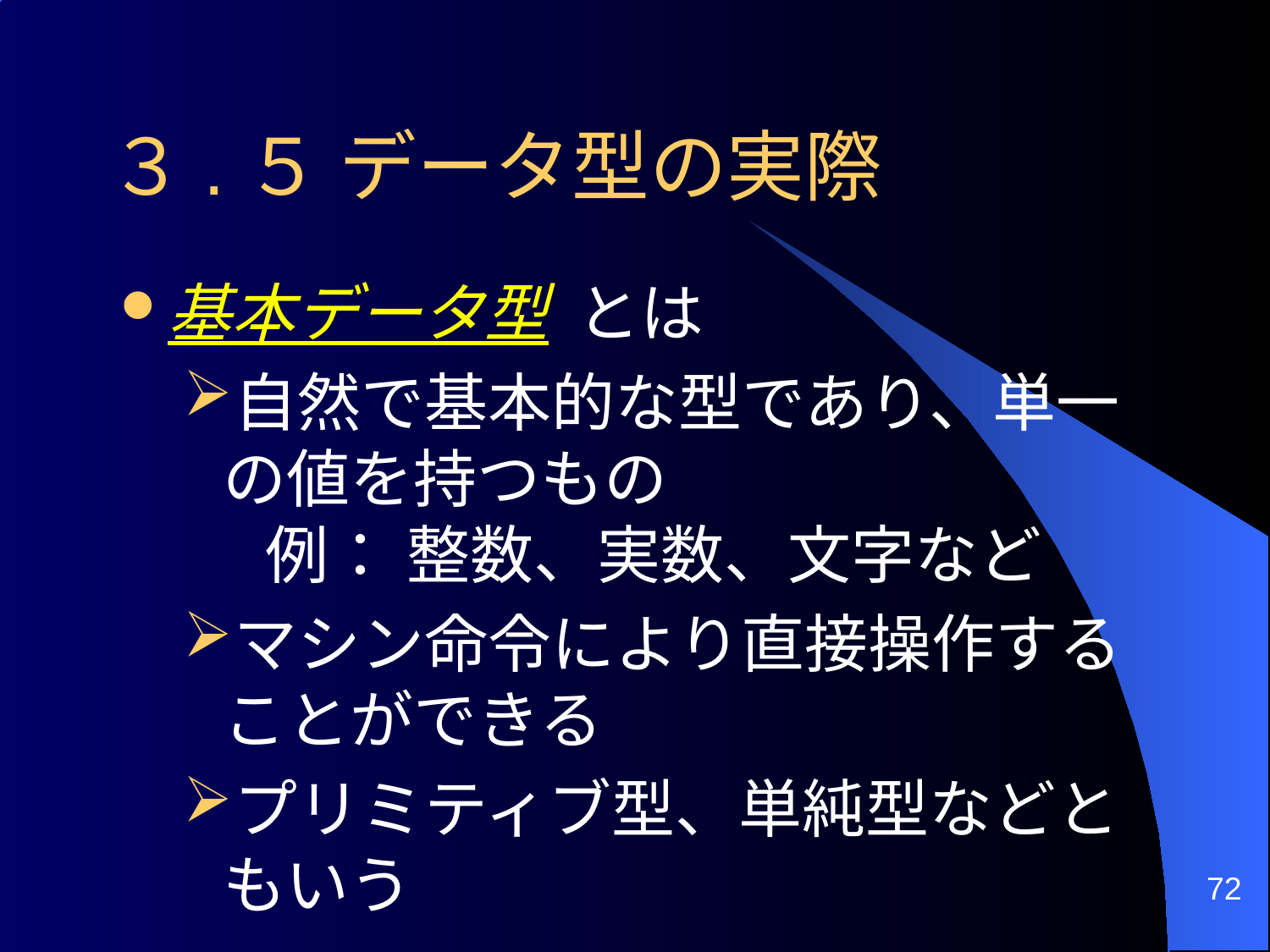

# ３.５ データ型の実際
基本データ型  とは
自然で基本的な型であり、単一の値を持つもの
   例： 整数、実数、文字など
マシン命令により直接操作することができる
プリミティブ型、単純型などともいう

72